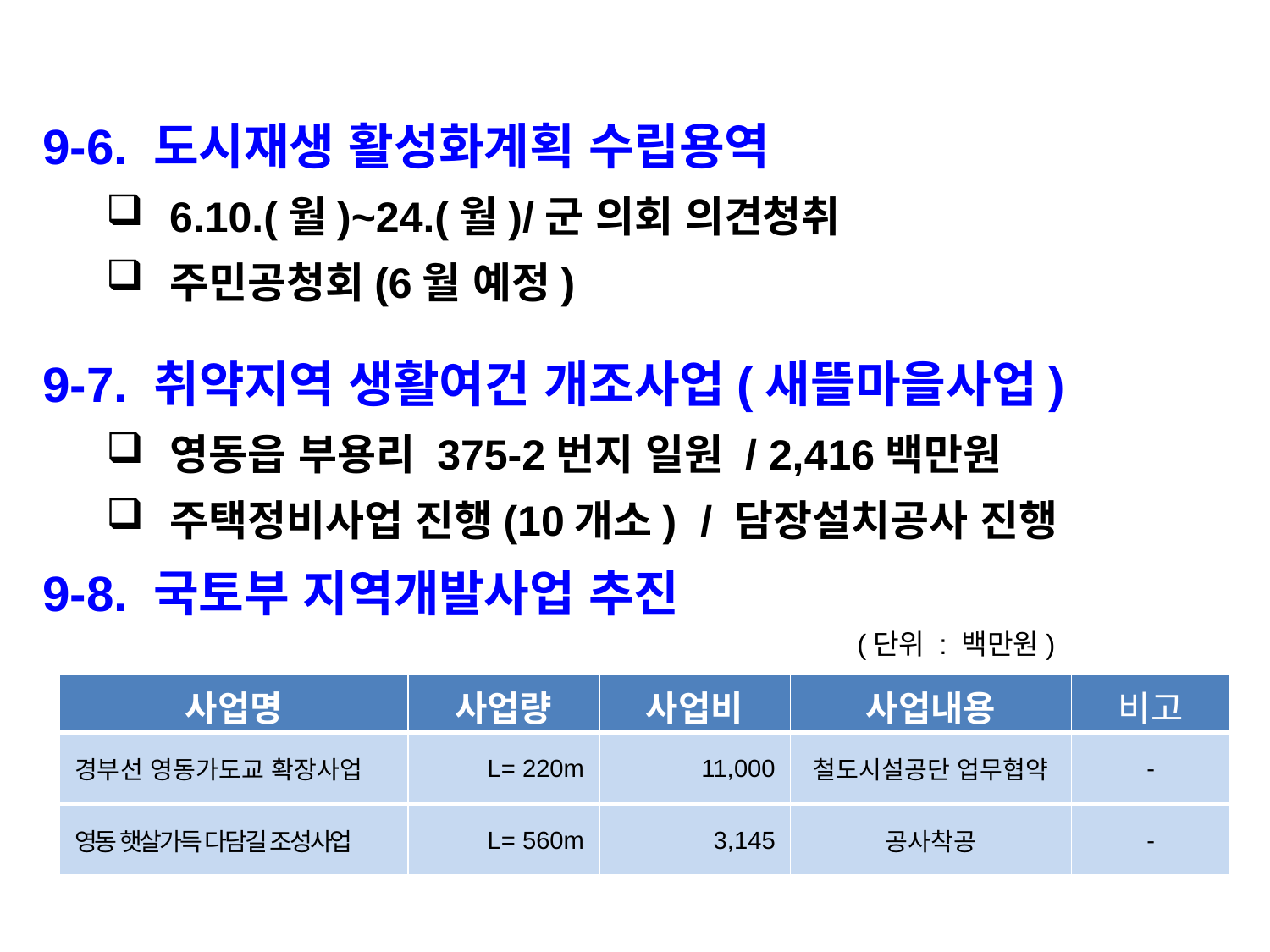

9-6. 도시재생 활성화계획 수립용역
6.10.(월)~24.(월)/군 의회 의견청취
주민공청회(6월 예정)

9-7. 취약지역 생활여건 개조사업(새뜰마을사업)
영동읍 부용리 375-2번지 일원 / 2,416백만원
주택정비사업 진행(10개소)  / 담장설치공사 진행

9-8. 국토부 지역개발사업 추진
                                                                                                        (단위 : 백만원)
| 사업명 | 사업량 | 사업비 | 사업내용 | 비고 |
| --- | --- | --- | --- | --- |
| 경부선 영동가도교 확장사업 | L= 220m | 11,000 | 철도시설공단 업무협약 | - |
| 영동 햇살가득 다담길 조성사업 | L= 560m | 3,145 | 공사착공 | - |